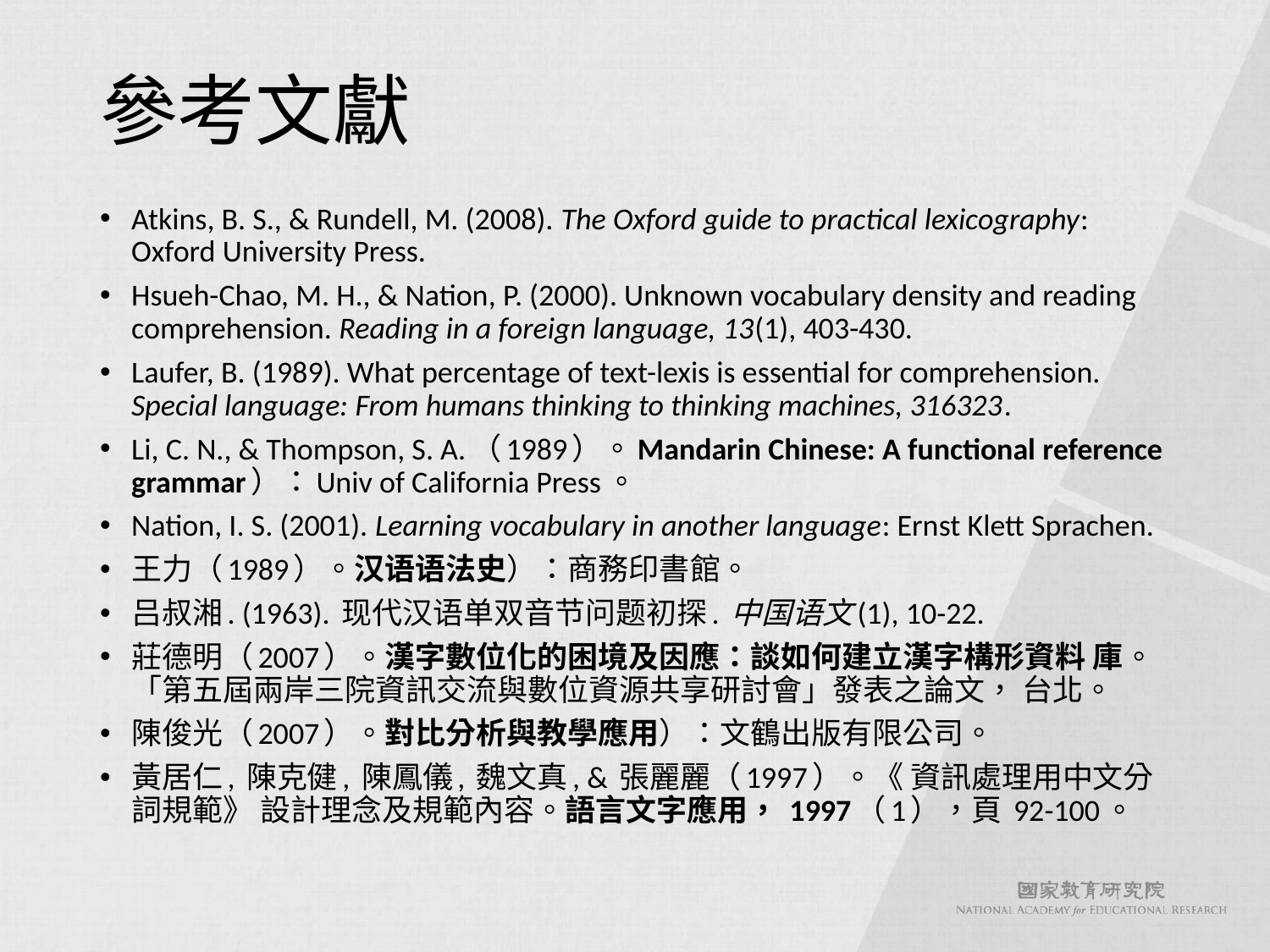

# 參考文獻
Atkins, B. S., & Rundell, M. (2008). The Oxford guide to practical lexicography: Oxford University Press.
Hsueh-Chao, M. H., & Nation, P. (2000). Unknown vocabulary density and reading comprehension. Reading in a foreign language, 13(1), 403-430.
Laufer, B. (1989). What percentage of text-lexis is essential for comprehension. Special language: From humans thinking to thinking machines, 316323.
Li, C. N., & Thompson, S. A.（1989）。Mandarin Chinese: A functional reference grammar）：Univ of California Press。
Nation, I. S. (2001). Learning vocabulary in another language: Ernst Klett Sprachen.
王力（1989）。汉语语法史）：商務印書館。
吕叔湘. (1963). 现代汉语单双音节问题初探. 中国语文(1), 10-22.
莊德明（2007）。漢字數位化的困境及因應：談如何建立漢字構形資料 庫。「第五屆兩岸三院資訊交流與數位資源共享研討會」發表之論文， 台北。
陳俊光（2007）。對比分析與教學應用）：文鶴出版有限公司。
黃居仁, 陳克健, 陳鳳儀, 魏文真, & 張麗麗（1997）。《 資訊處理用中文分詞規範》 設計理念及規範內容。語言文字應用， 1997（1），頁 92-100。